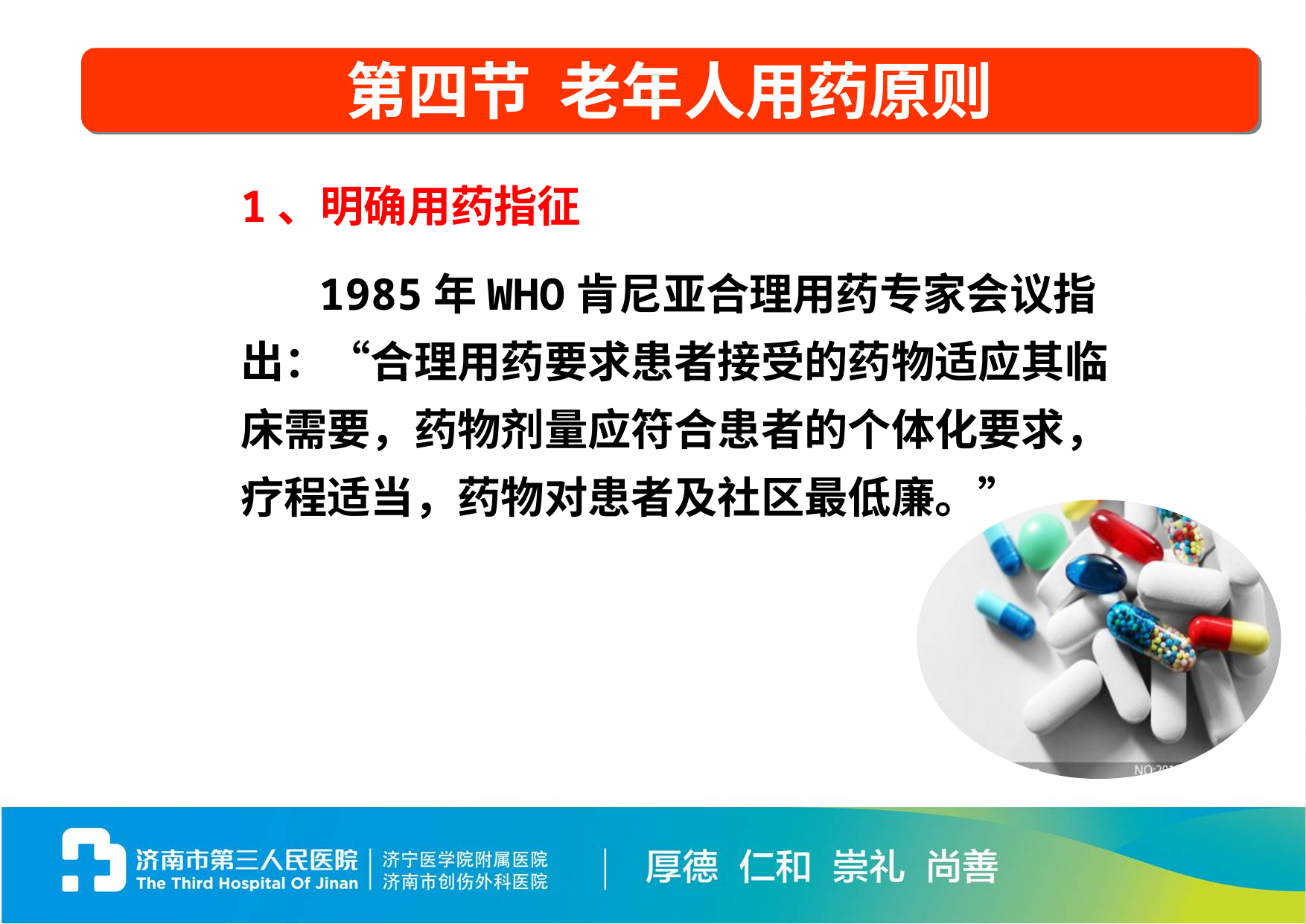

第四节  老年人用药原则
1、明确用药指征
   1985年WHO肯尼亚合理用药专家会议指出：“合理用药要求患者接受的药物适应其临床需要，药物剂量应符合患者的个体化要求，疗程适当，药物对患者及社区最低廉。”